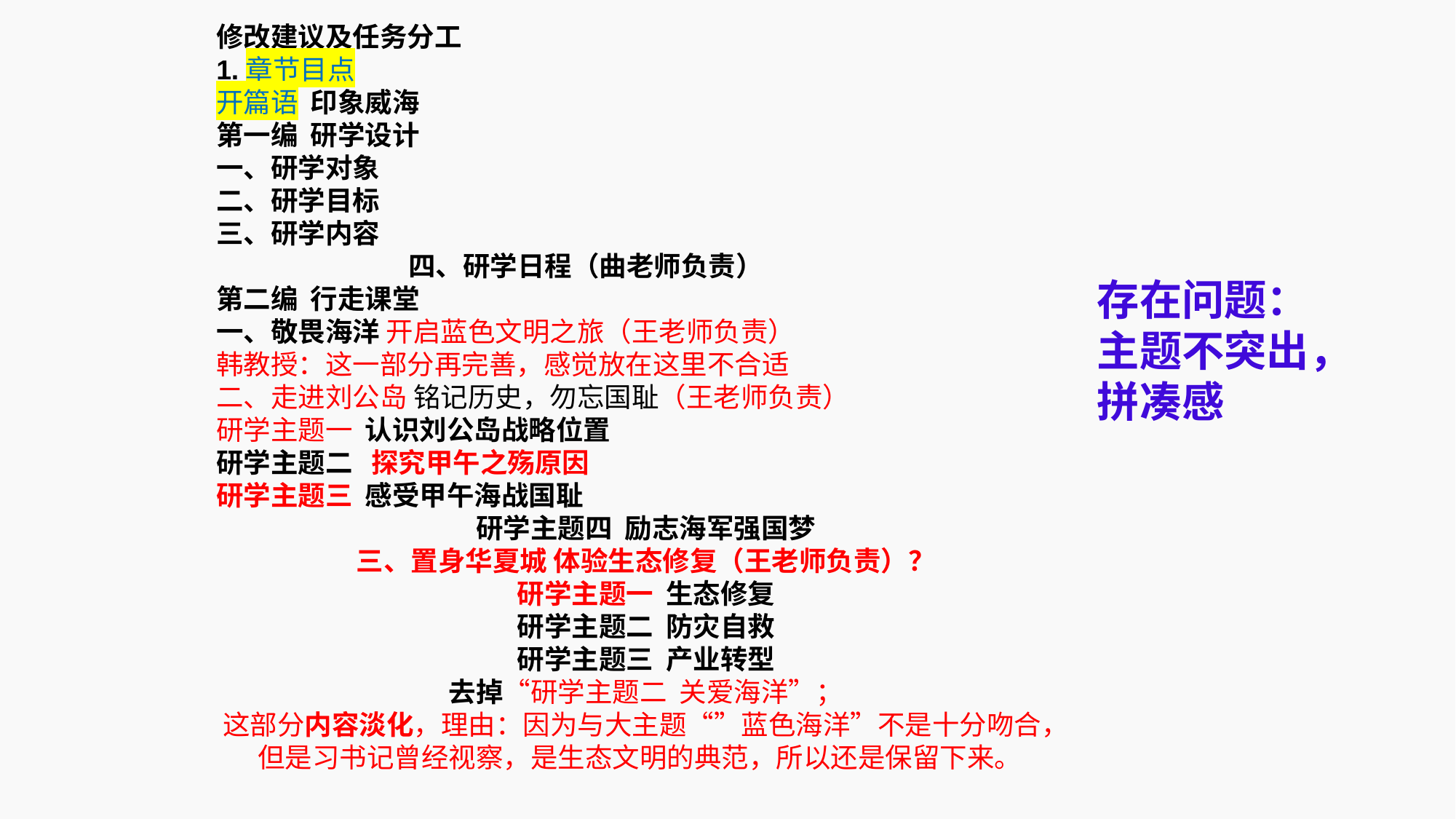

修改建议及任务分工1.章节目点开篇语  印象威海第一编  研学设计一、研学对象二、研学目标三、研学内容                              四、研学日程（曲老师负责）第二编  行走课堂一、敬畏海洋 开启蓝色文明之旅（王老师负责） 韩教授：这一部分再完善，感觉放在这里不合适二、走进刘公岛 铭记历史，勿忘国耻（王老师负责）研学主题一  认识刘公岛战略位置研学主题二   探究甲午之殇原因研学主题三  感受甲午海战国耻研学主题四  励志海军强国梦
三、置身华夏城 体验生态修复（王老师负责）？研学主题一  生态修复研学主题二  防灾自救研学主题三  产业转型去掉“研学主题二  关爱海洋”；这部分内容淡化，理由：因为与大主题“”蓝色海洋”不是十分吻合，但是习书记曾经视察，是生态文明的典范，所以还是保留下来。

存在问题：主题不突出，拼凑感